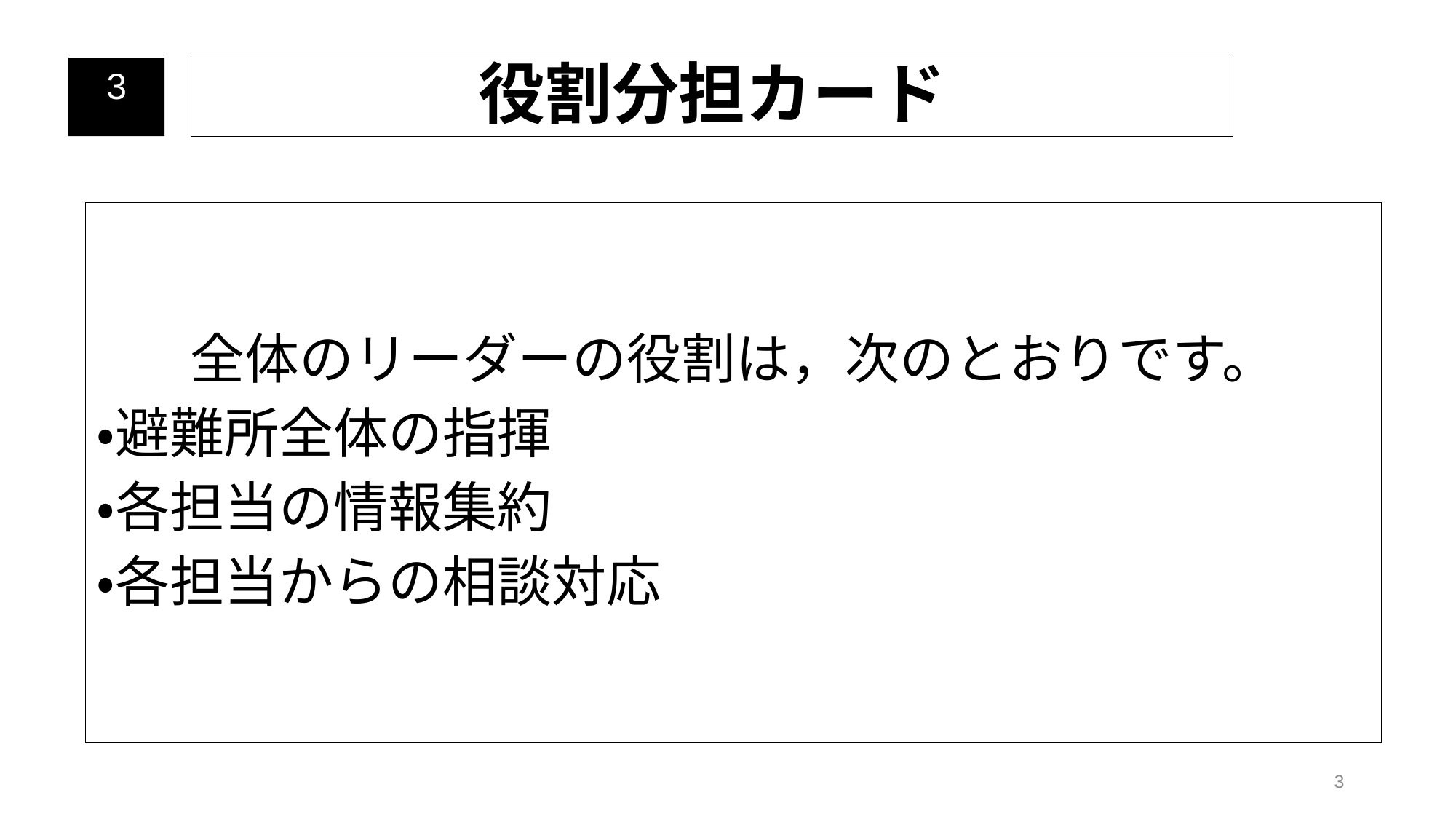

3
役割分担カード
全体のリーダーの役割は，次のとおりです。
・避難所全体の指揮
・各担当の情報集約
・各担当からの相談対応
3